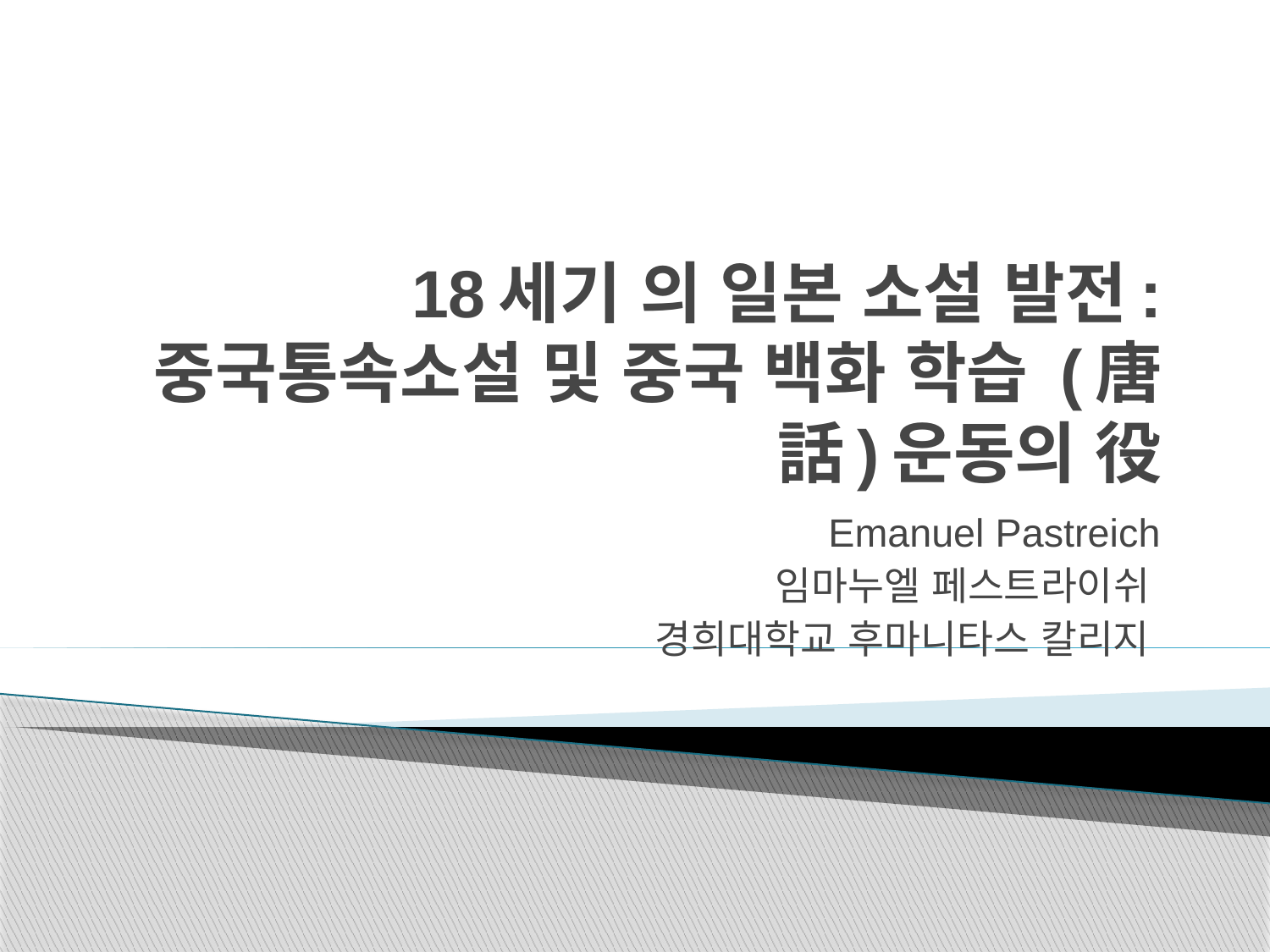

# 18세기 의 일본 소설 발전: 중국통속소설 및 중국 백화 학습 (唐話)운동의 役
Emanuel Pastreich
임마누엘 페스트라이쉬
경희대학교 후마니타스 칼리지